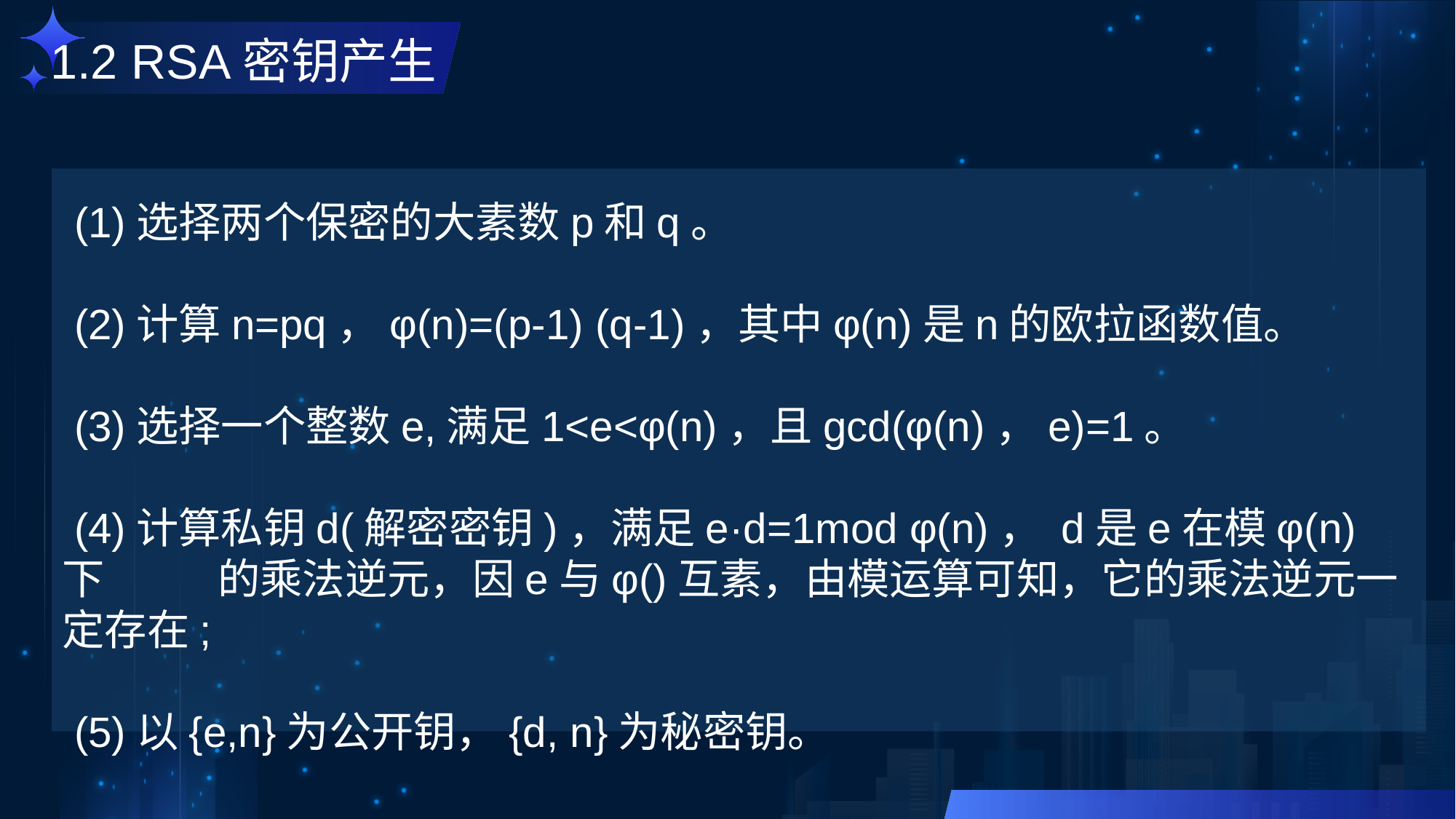

1.2 RSA密钥产生

 (1)选择两个保密的大素数p和q。

 (2)计算n=pq，φ(n)=(p-1) (q-1)，其中φ(n)是n的欧拉函数值。

 (3)选择一个整数e,满足1<e<φ(n)，且gcd(φ(n)，e)=1。

 (4)计算私钥d(解密密钥)，满足e·d=1mod φ(n)， d是e在模φ(n) 下            的乘法逆元，因e与φ()互素，由模运算可知，它的乘法逆元一定存在;

 (5)以{e,n}为公开钥，{d, n}为秘密钥。